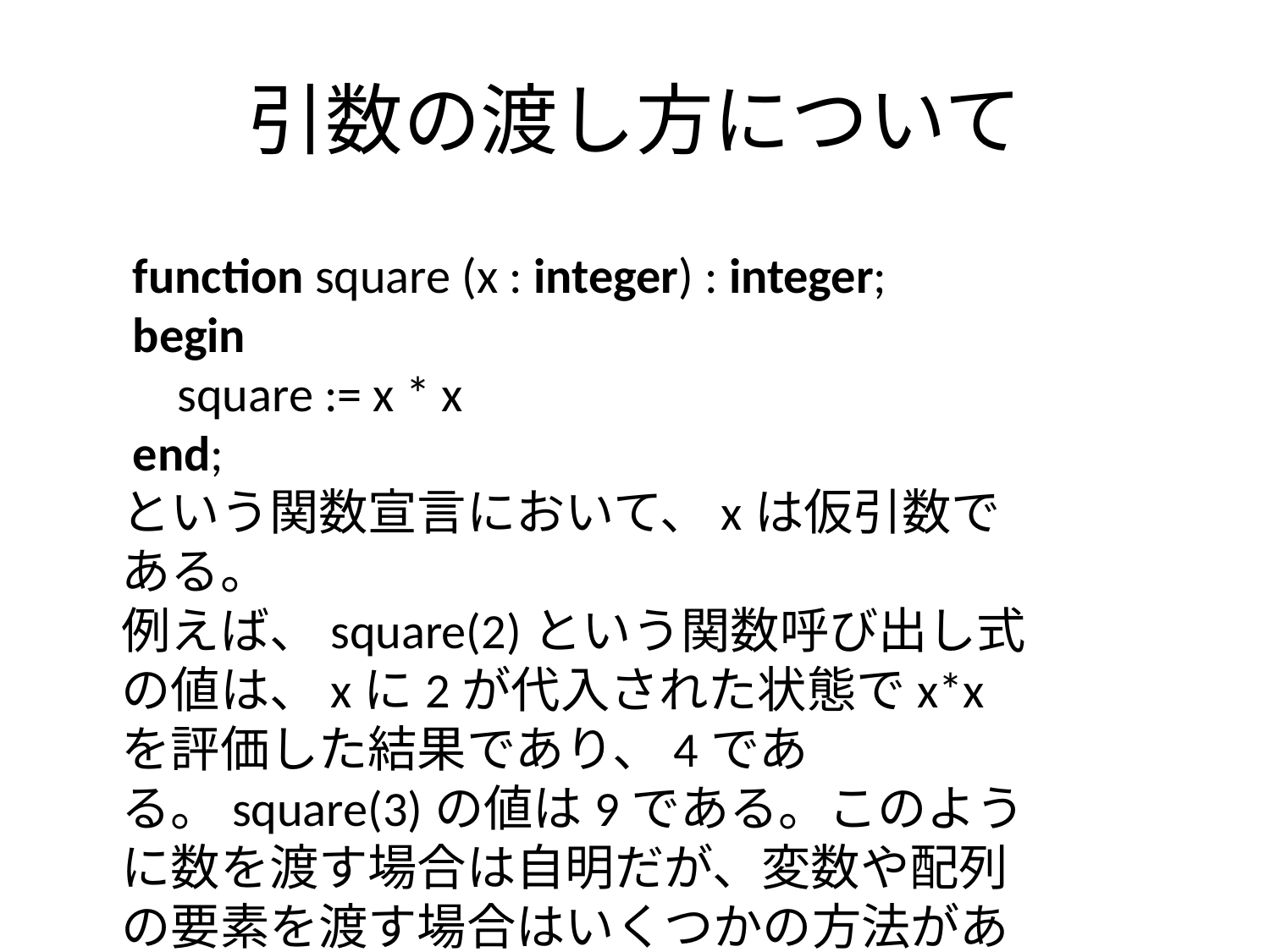

# 引数の渡し方について
 function square (x : integer) : integer;
 begin
     square := x * x
 end;
という関数宣言において、xは仮引数である。
例えば、square(2)という関数呼び出し式の値は、xに2が代入された状態でx*xを評価した結果であり、4である。square(3)の値は9である。このように数を渡す場合は自明だが、変数や配列の要素を渡す場合はいくつかの方法がある。